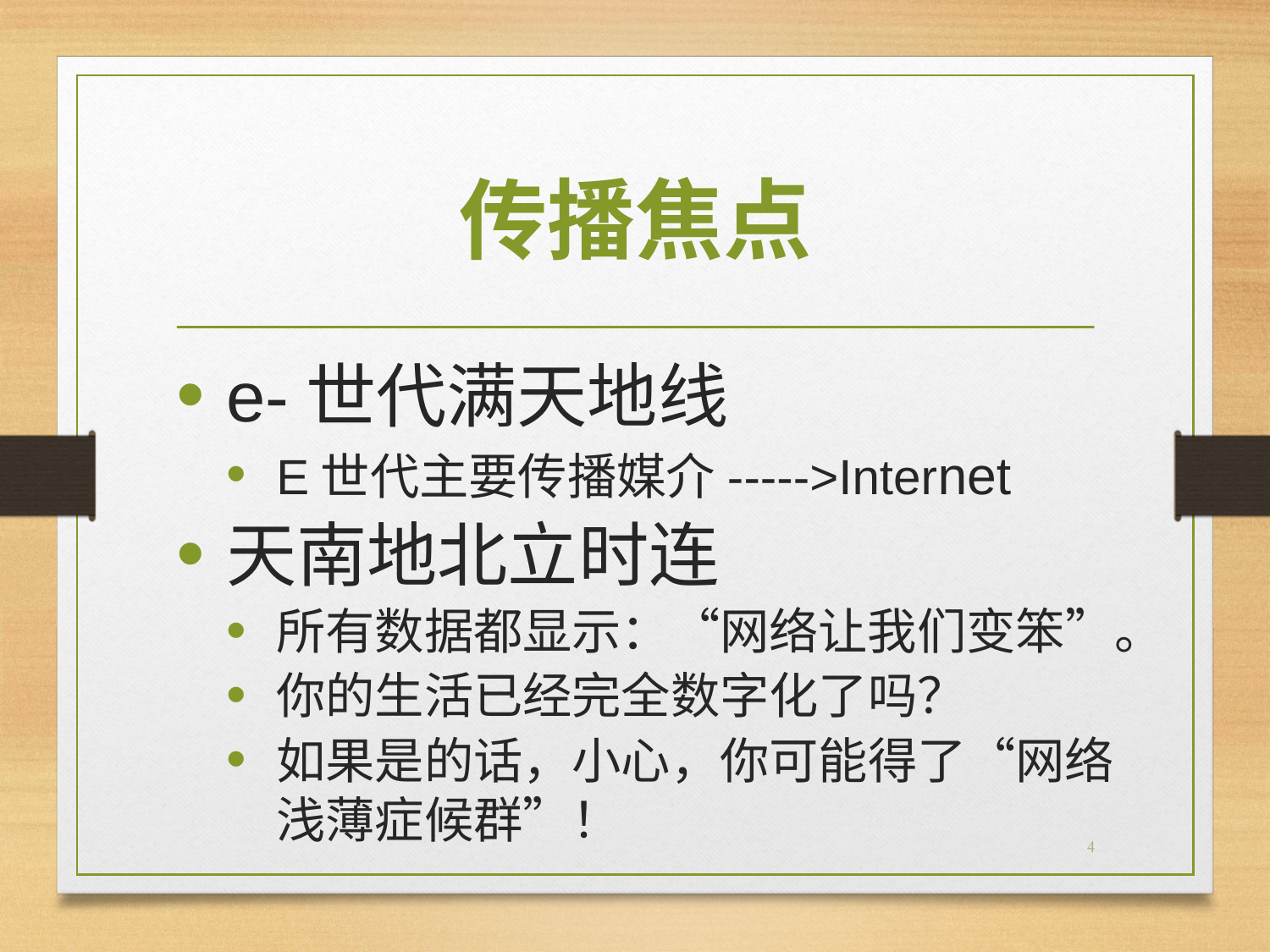

# 传播焦点
e-世代满天地线
E世代主要传播媒介----->Internet
天南地北立时连
所有数据都显示：“网络让我们变笨”。
你的生活已经完全数字化了吗？
如果是的话，小心，你可能得了“网络浅薄症候群”！
4